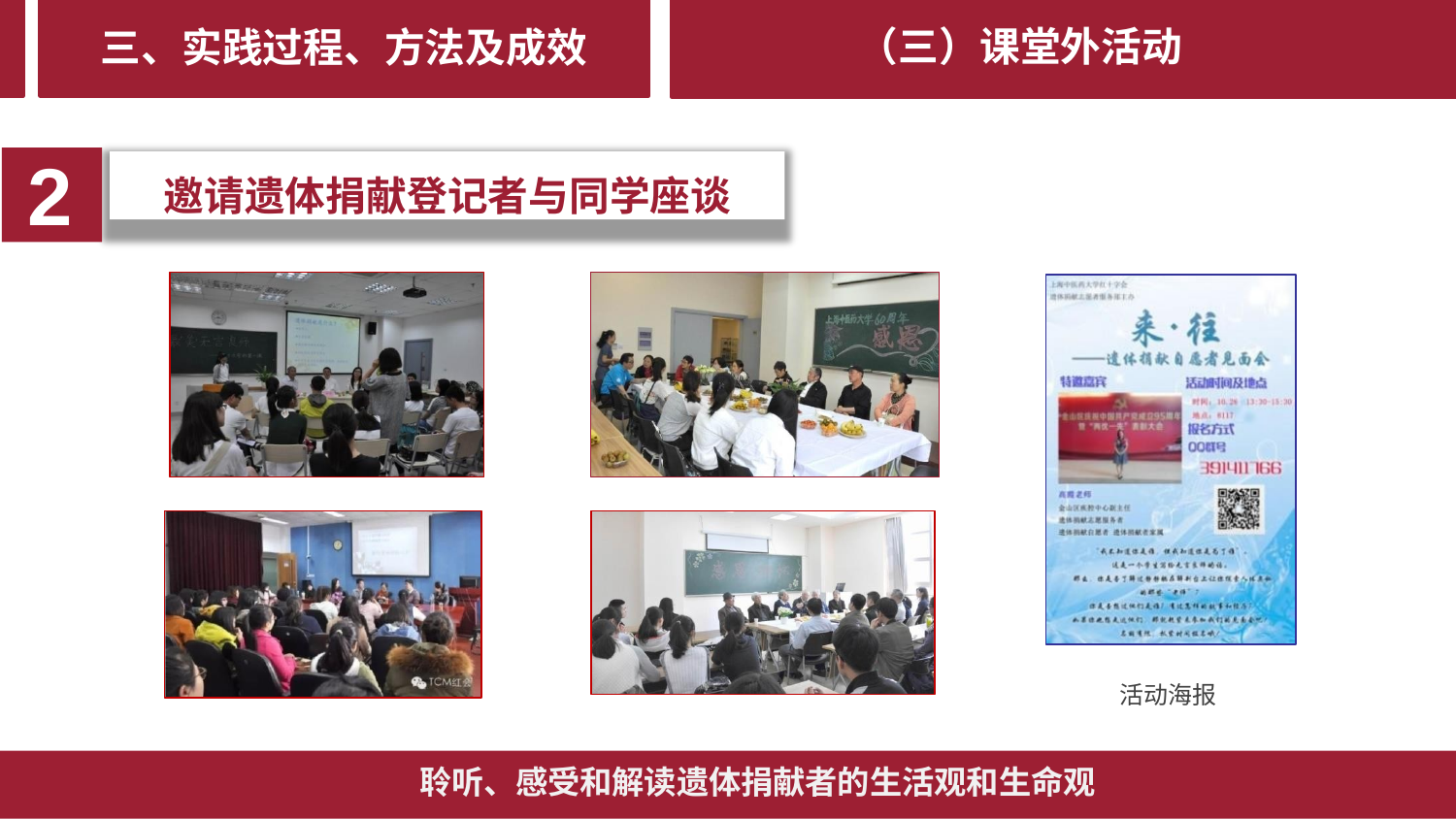

# （三）课堂外活动
三、实践过程、方法及成效
2

邀请遗体捐献登记者与同学座谈

活动海报

聆听、感受和解读遗体捐献者的生活观和生命观